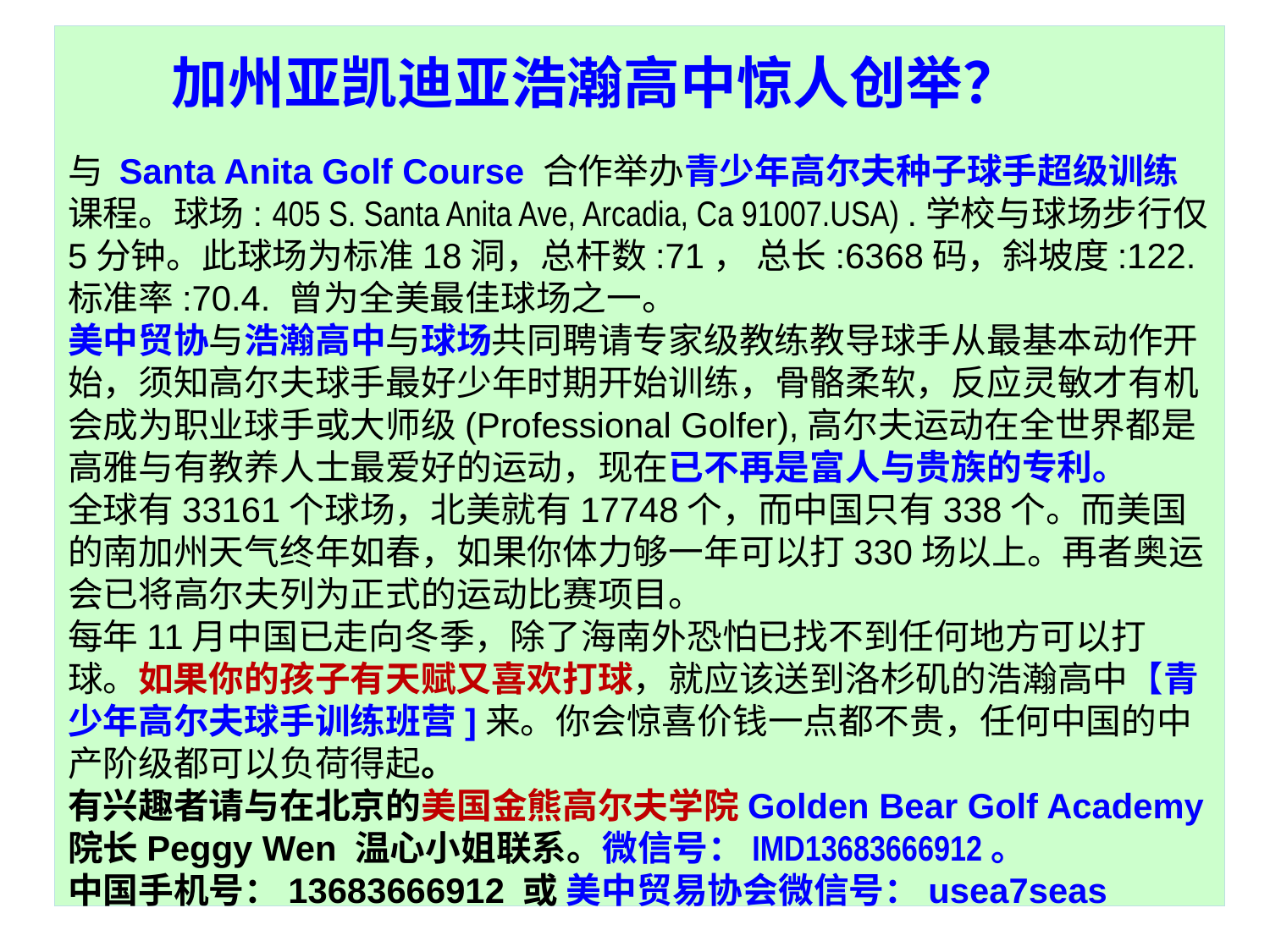

# 加州亚凯迪亚浩瀚高中惊人创举？ 与 Santa Anita Golf Course 合作举办青少年高尔夫种子球手超级训练课程。球场: 405 S. Santa Anita Ave, Arcadia, Ca 91007.USA) .学校与球场步行仅5分钟。此球场为标准18洞，总杆数:71， 总长:6368码，斜坡度:122. 标准率:70.4. 曾为全美最佳球场之一。 美中贸协与浩瀚高中与球场共同聘请专家级教练教导球手从最基本动作开始，须知高尔夫球手最好少年时期开始训练，骨骼柔软，反应灵敏才有机会成为职业球手或大师级(Professional Golfer),高尔夫运动在全世界都是高雅与有教养人士最爱好的运动，现在已不再是富人与贵族的专利。 全球有33161个球场，北美就有17748个，而中国只有338个。而美国的南加州天气终年如春，如果你体力够一年可以打330场以上。再者奥运会已将高尔夫列为正式的运动比赛项目。 每年11月中国已走向冬季，除了海南外恐怕已找不到任何地方可以打球。如果你的孩子有天赋又喜欢打球，就应该送到洛杉矶的浩瀚高中【青少年高尔夫球手训练班营]来。你会惊喜价钱一点都不贵，任何中国的中产阶级都可以负荷得起。 有兴趣者请与在北京的美国金熊高尔夫学院Golden Bear Golf Academy 院长Peggy Wen 温心小姐联系。微信号：IMD13683666912。 中国手机号：13683666912 或 美中贸易协会微信号：usea7seas